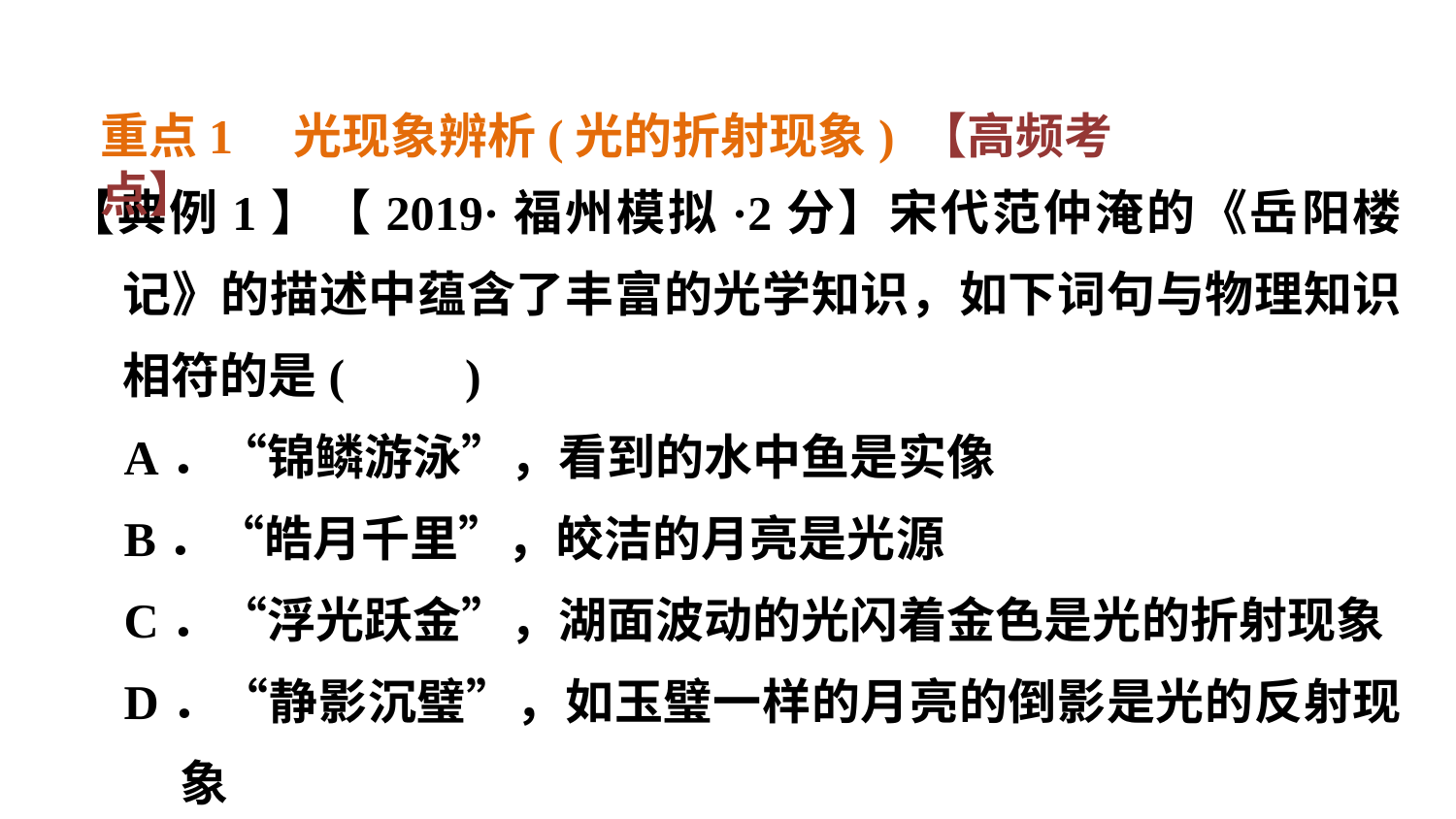

重点1    光现象辨析(光的折射现象) 【高频考点】
【典例1】【2019·福州模拟·2分】宋代范仲淹的《岳阳楼记》的描述中蕴含了丰富的光学知识，如下词句与物理知识相符的是(　　)
A．“锦鳞游泳”，看到的水中鱼是实像
B．“皓月千里”，皎洁的月亮是光源
C．“浮光跃金”，湖面波动的光闪着金色是光的折射现象
D．“静影沉璧”，如玉璧一样的月亮的倒影是光的反射现象